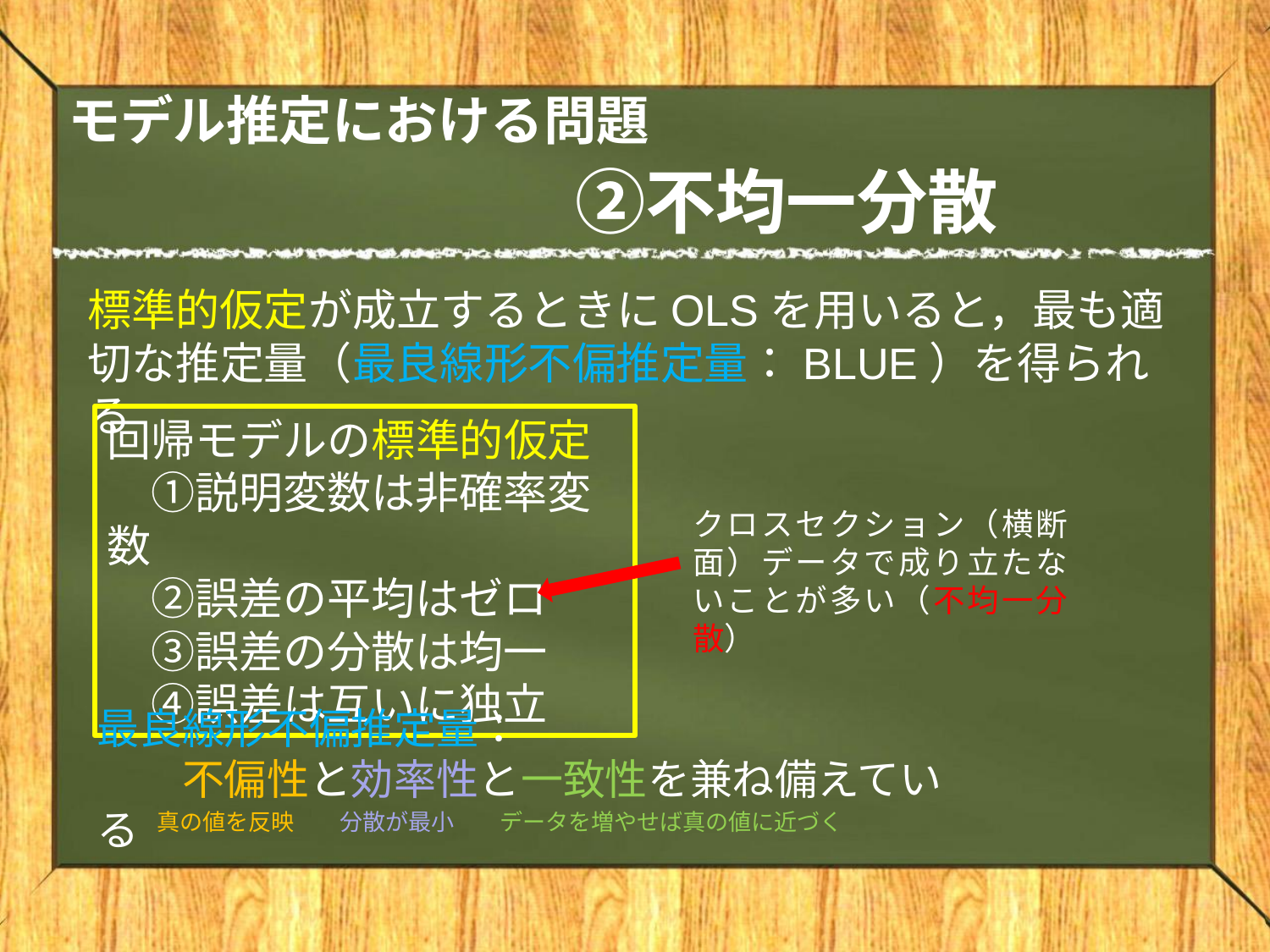

# モデル推定における問題 　　　　　　　②不均一分散
標準的仮定が成立するときにOLSを用いると，最も適切な推定量（最良線形不偏推定量：BLUE）を得られる
回帰モデルの標準的仮定
　①説明変数は非確率変数
　②誤差の平均はゼロ
　③誤差の分散は均一
　④誤差は互いに独立
クロスセクション（横断面）データで成り立たないことが多い（不均一分散）

最良線形不偏推定量：
　　不偏性と効率性と一致性を兼ね備えている
真の値を反映　　分散が最小　　データを増やせば真の値に近づく